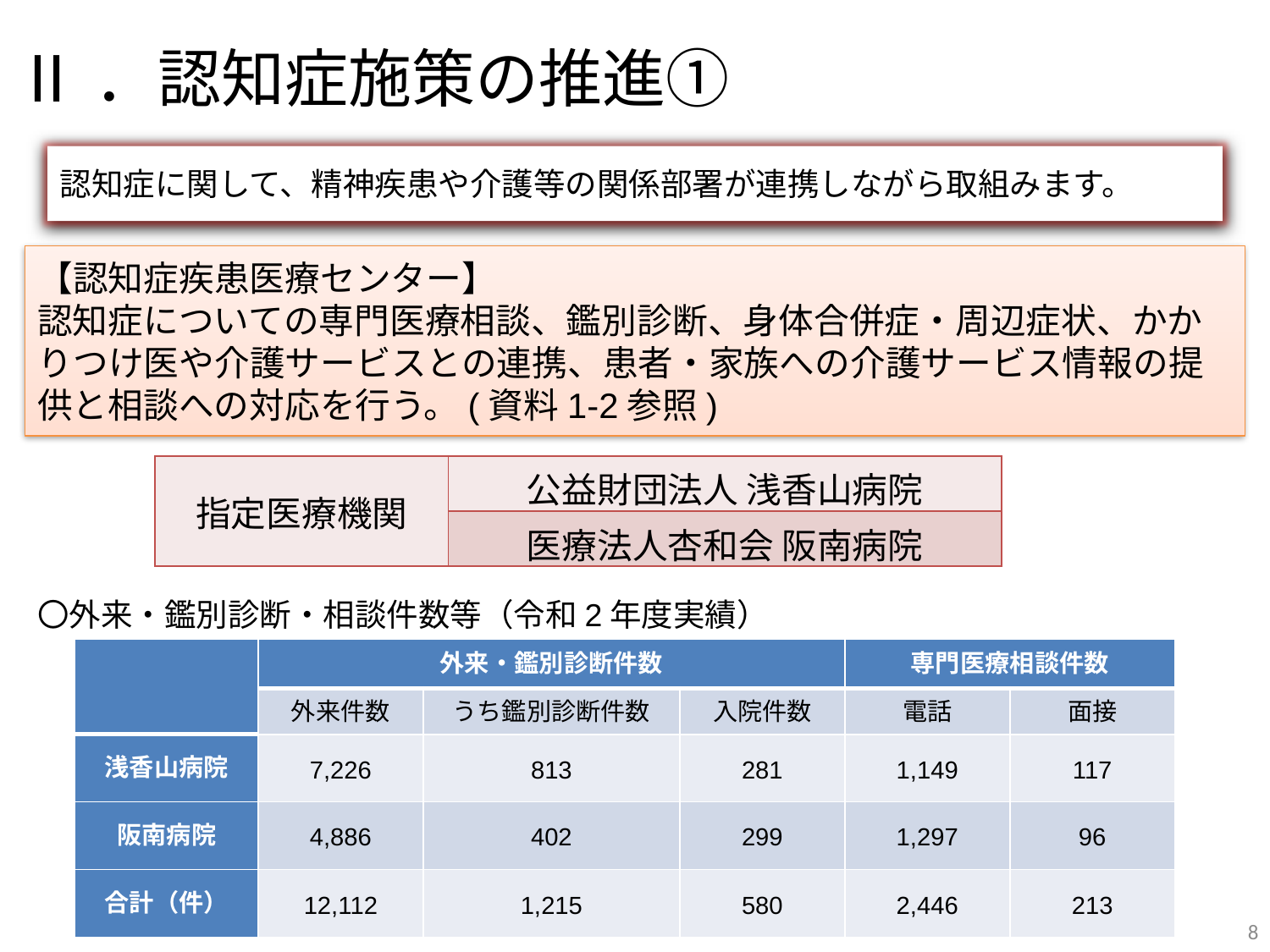

# Ⅱ．認知症施策の推進①
認知症に関して、精神疾患や介護等の関係部署が連携しながら取組みます。
【認知症疾患医療センター】
認知症についての専門医療相談、鑑別診断、身体合併症・周辺症状、かかりつけ医や介護サービスとの連携、患者・家族への介護サービス情報の提供と相談への対応を行う。(資料1-2参照)
| 指定医療機関 | 公益財団法人 浅香山病院 |
| --- | --- |
|  | 医療法人杏和会 阪南病院 |
〇外来・鑑別診断・相談件数等（令和2年度実績）
|  | 外来・鑑別診断件数 |  |  | 専門医療相談件数 |  |
| --- | --- | --- | --- | --- | --- |
|  | 外来件数 | うち鑑別診断件数 | 入院件数 | 電話 | 面接 |
| 浅香山病院 | 7,226 | 813 | 281 | 1,149 | 117 |
| 阪南病院 | 4,886 | 402 | 299 | 1,297 | 96 |
| 合計（件） | 12,112 | 1,215 | 580 | 2,446 | 213 |
8